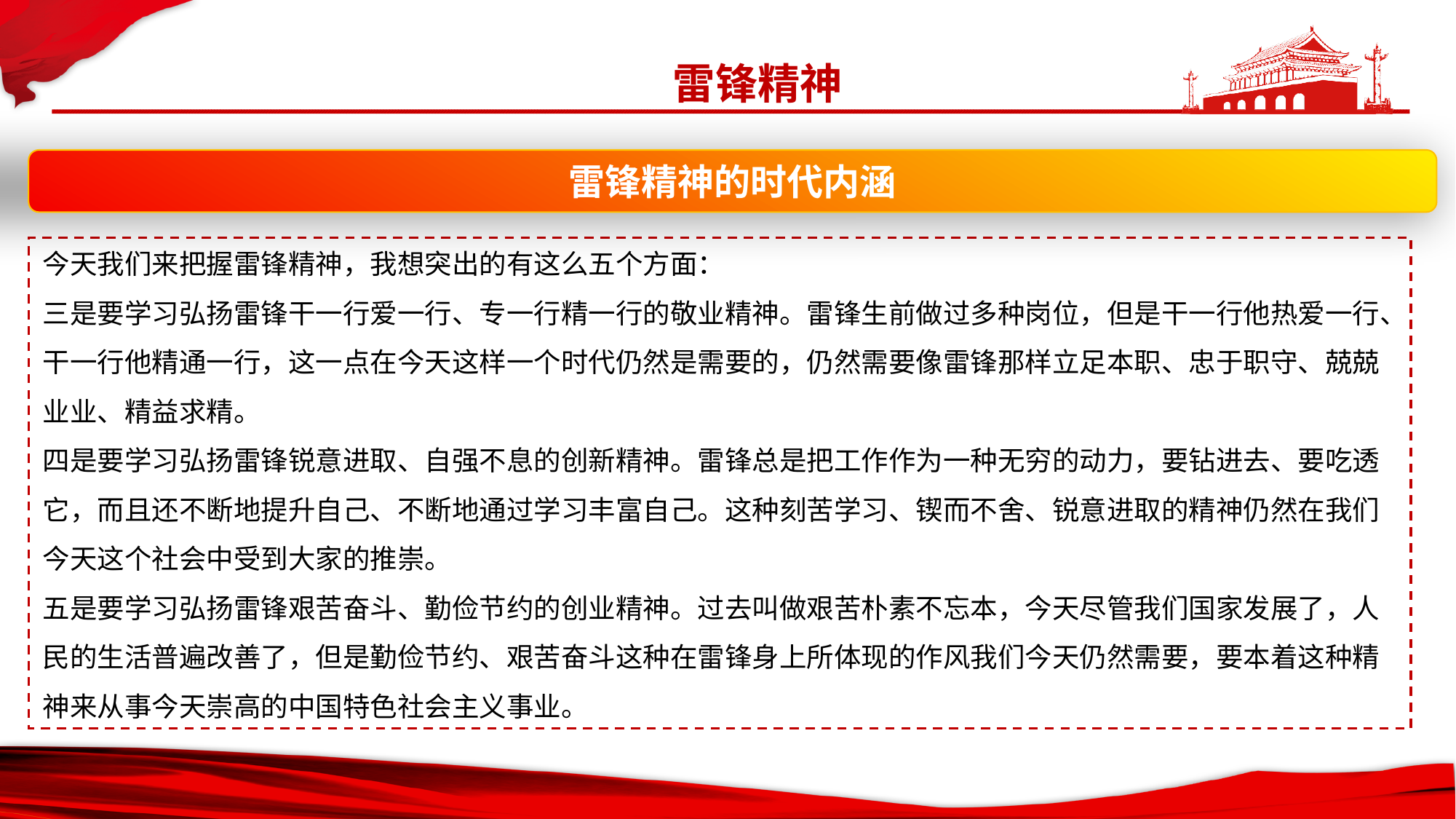

雷锋精神
雷锋精神的时代内涵
今天我们来把握雷锋精神，我想突出的有这么五个方面：
三是要学习弘扬雷锋干一行爱一行、专一行精一行的敬业精神。雷锋生前做过多种岗位，但是干一行他热爱一行、干一行他精通一行，这一点在今天这样一个时代仍然是需要的，仍然需要像雷锋那样立足本职、忠于职守、兢兢业业、精益求精。
四是要学习弘扬雷锋锐意进取、自强不息的创新精神。雷锋总是把工作作为一种无穷的动力，要钻进去、要吃透它，而且还不断地提升自己、不断地通过学习丰富自己。这种刻苦学习、锲而不舍、锐意进取的精神仍然在我们今天这个社会中受到大家的推崇。
五是要学习弘扬雷锋艰苦奋斗、勤俭节约的创业精神。过去叫做艰苦朴素不忘本，今天尽管我们国家发展了，人民的生活普遍改善了，但是勤俭节约、艰苦奋斗这种在雷锋身上所体现的作风我们今天仍然需要，要本着这种精神来从事今天崇高的中国特色社会主义事业。